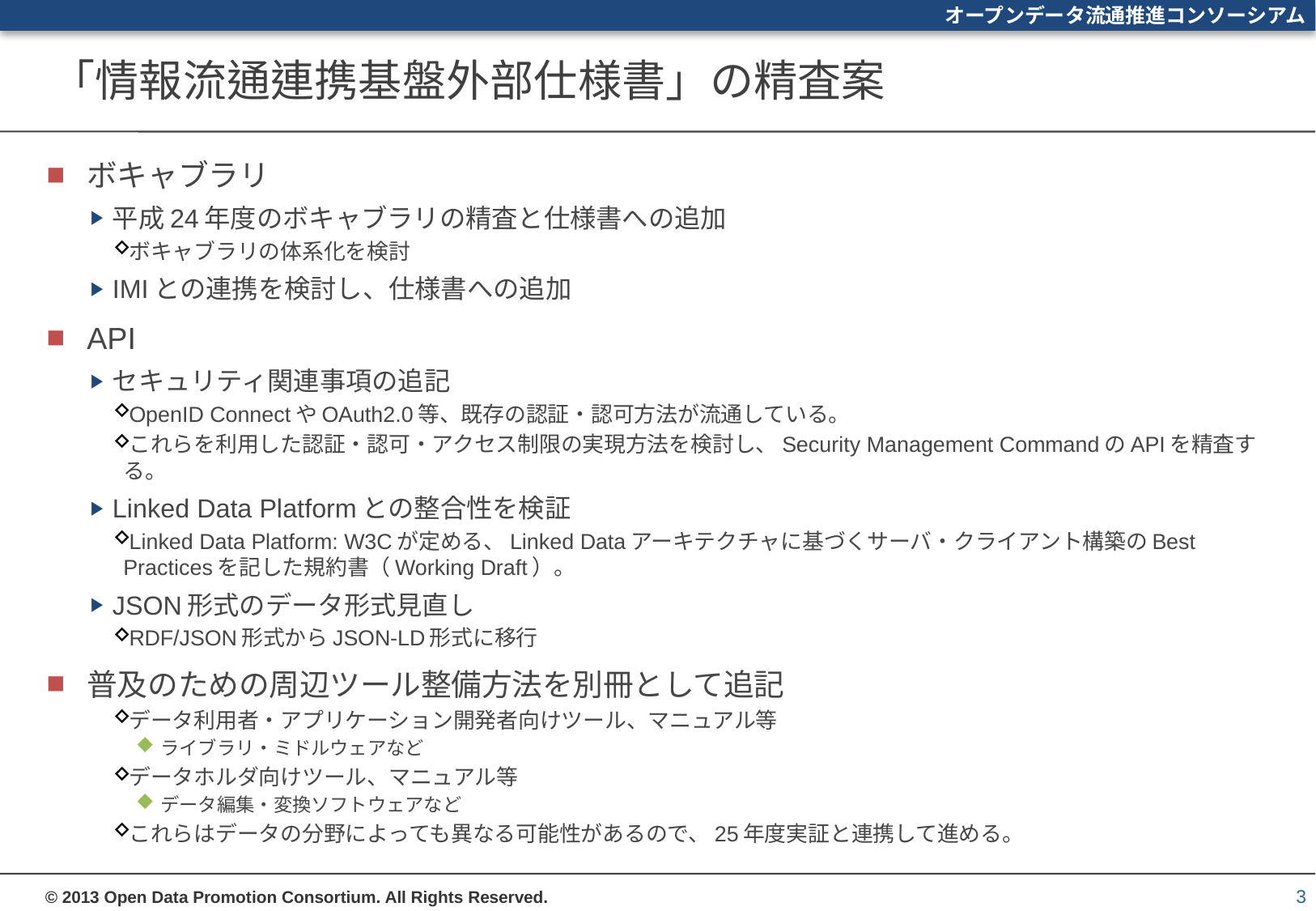

# 「情報流通連携基盤外部仕様書」の精査案
ボキャブラリ
平成24年度のボキャブラリの精査と仕様書への追加
ボキャブラリの体系化を検討
IMIとの連携を検討し、仕様書への追加
API
セキュリティ関連事項の追記
OpenID ConnectやOAuth2.0等、既存の認証・認可方法が流通している。
これらを利用した認証・認可・アクセス制限の実現方法を検討し、Security Management CommandのAPIを精査する。
Linked Data Platformとの整合性を検証
Linked Data Platform: W3Cが定める、Linked Dataアーキテクチャに基づくサーバ・クライアント構築のBest Practicesを記した規約書（Working Draft）。
JSON形式のデータ形式見直し
RDF/JSON形式からJSON-LD形式に移行
普及のための周辺ツール整備方法を別冊として追記
データ利用者・アプリケーション開発者向けツール、マニュアル等
ライブラリ・ミドルウェアなど
データホルダ向けツール、マニュアル等
データ編集・変換ソフトウェアなど
これらはデータの分野によっても異なる可能性があるので、25年度実証と連携して進める。
3